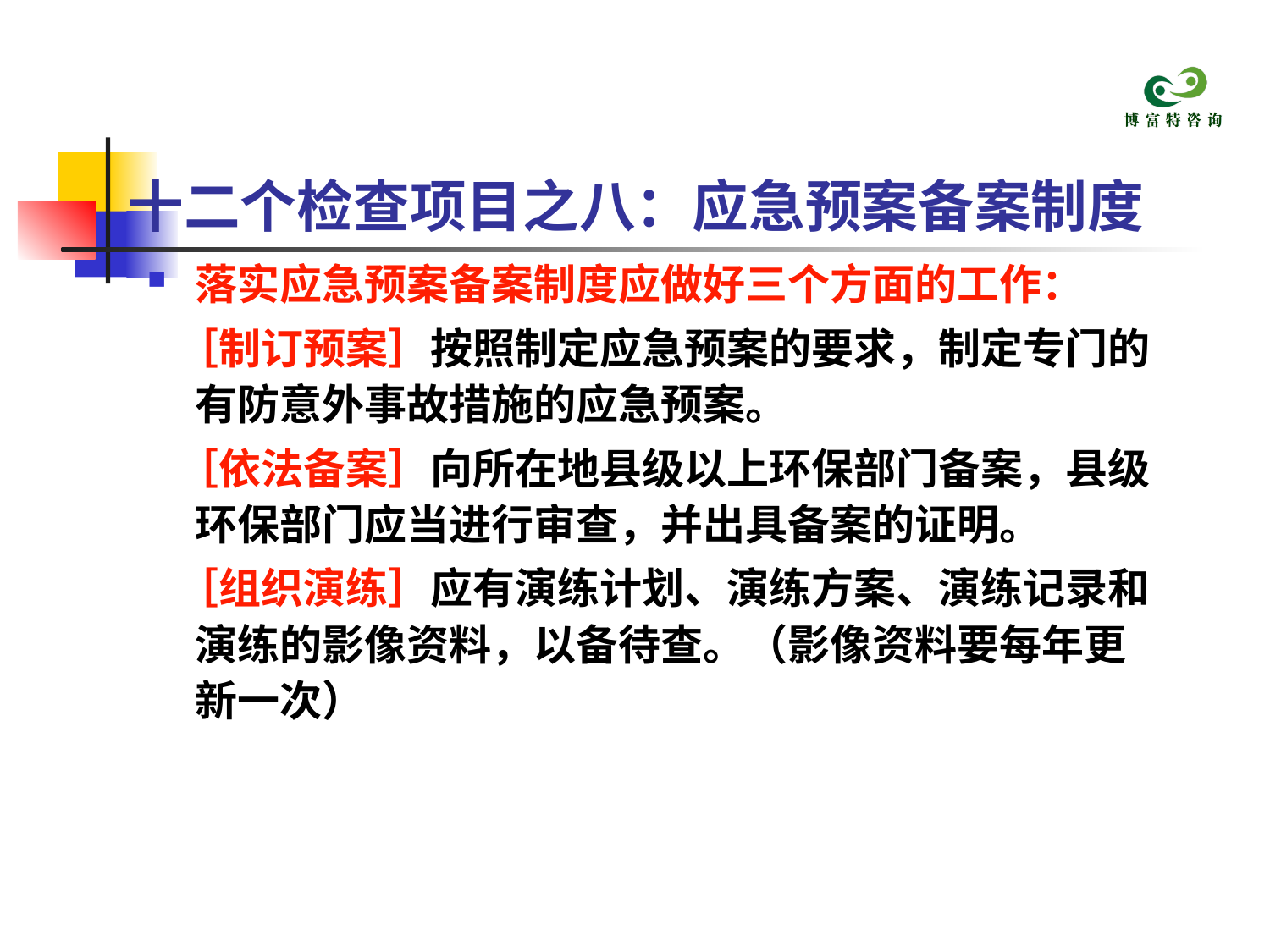

# 十二个检查项目之八：应急预案备案制度
落实应急预案备案制度应做好三个方面的工作：
  ［制订预案］按照制定应急预案的要求，制定专门的有防意外事故措施的应急预案。
  ［依法备案］向所在地县级以上环保部门备案，县级环保部门应当进行审查，并出具备案的证明。
  ［组织演练］应有演练计划、演练方案、演练记录和演练的影像资料，以备待查。（影像资料要每年更新一次）